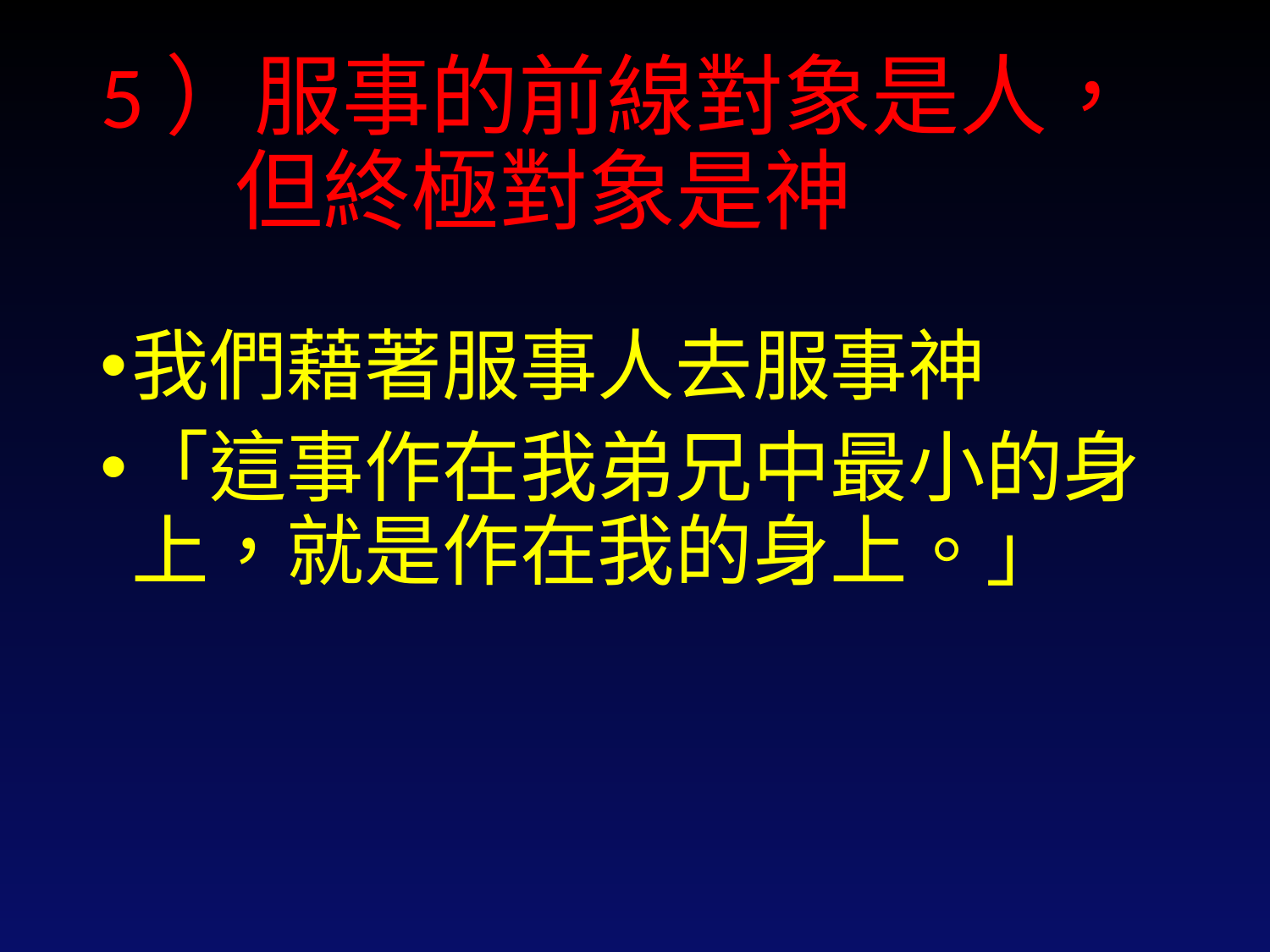

# 5）服事的前線對象是人，但終極對象是神
我們藉著服事人去服事神
「這事作在我弟兄中最小的身上，就是作在我的身上。」